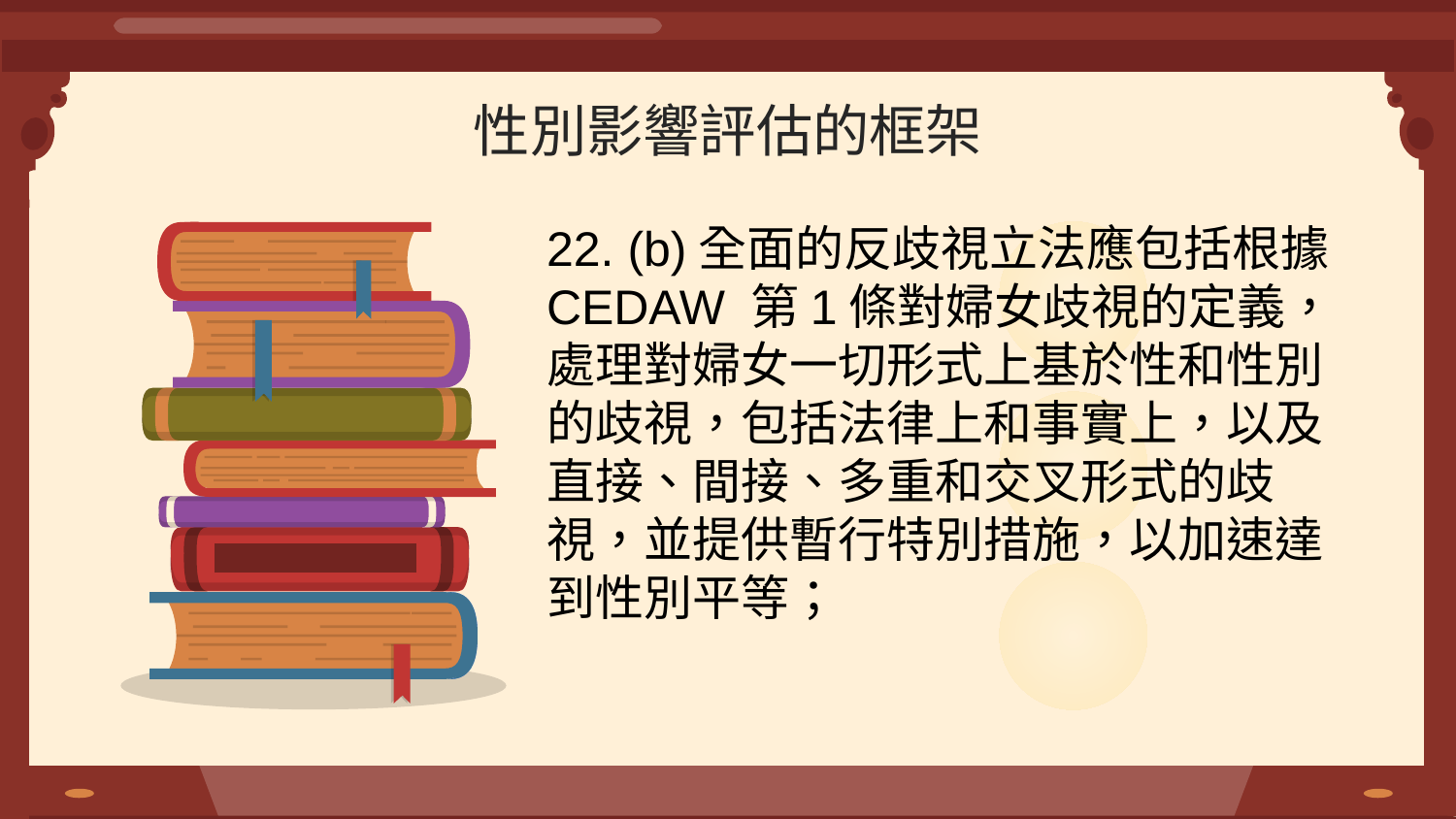

# 性別影響評估的框架

22. (b)全面的反歧視立法應包括根據 CEDAW 第1條對婦女歧視的定義，處理對婦女一切形式上基於性和性別的歧視，包括法律上和事實上，以及直接、間接、多重和交叉形式的歧視，並提供暫行特別措施，以加速達到性別平等；